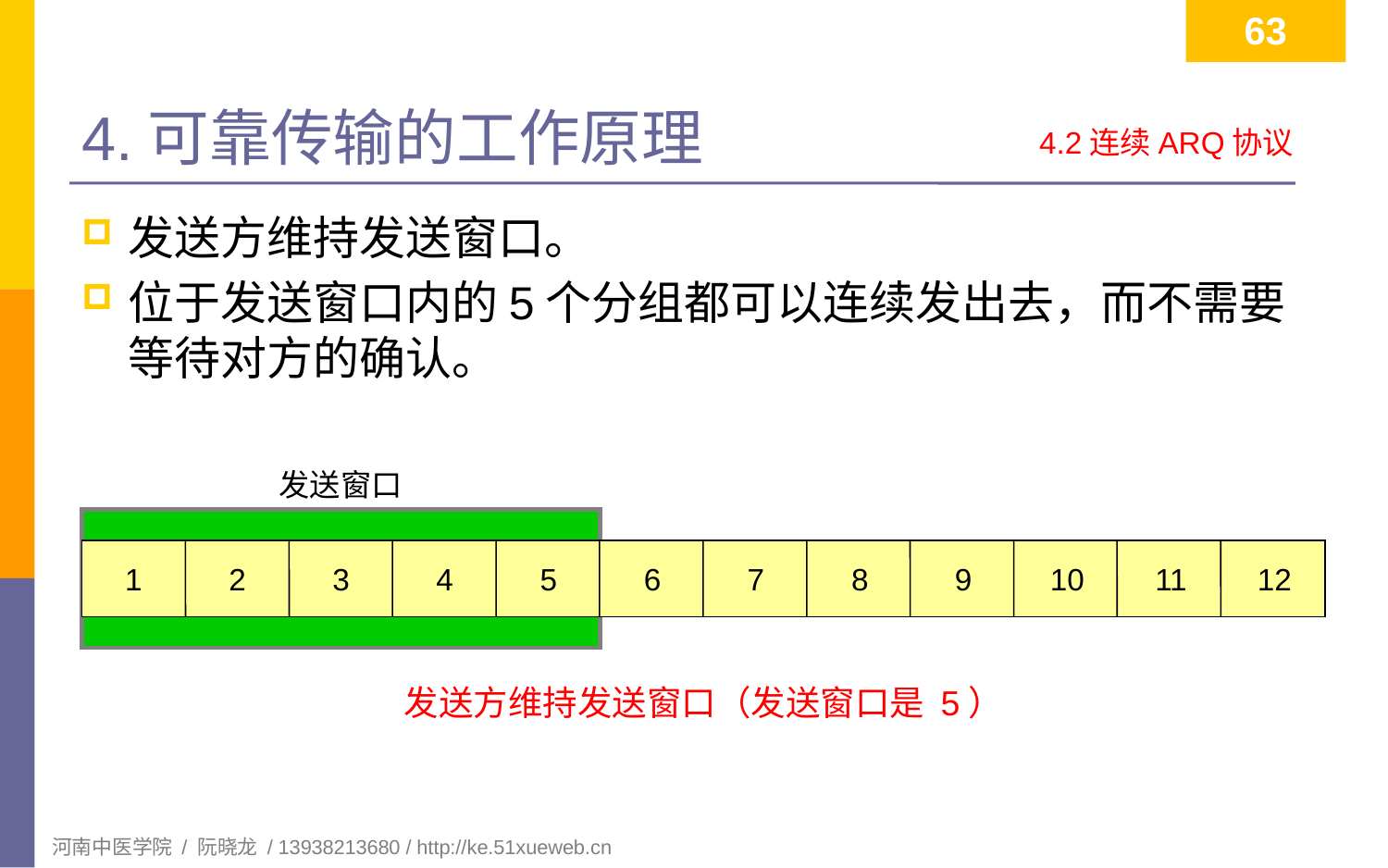

63
# 4.可靠传输的工作原理
4.2连续ARQ协议
发送方维持发送窗口。
位于发送窗口内的5个分组都可以连续发出去，而不需要等待对方的确认。
发送窗口

1
2

3

4

5

6

7

8

9

10

11

12
发送方维持发送窗口（发送窗口是 5）